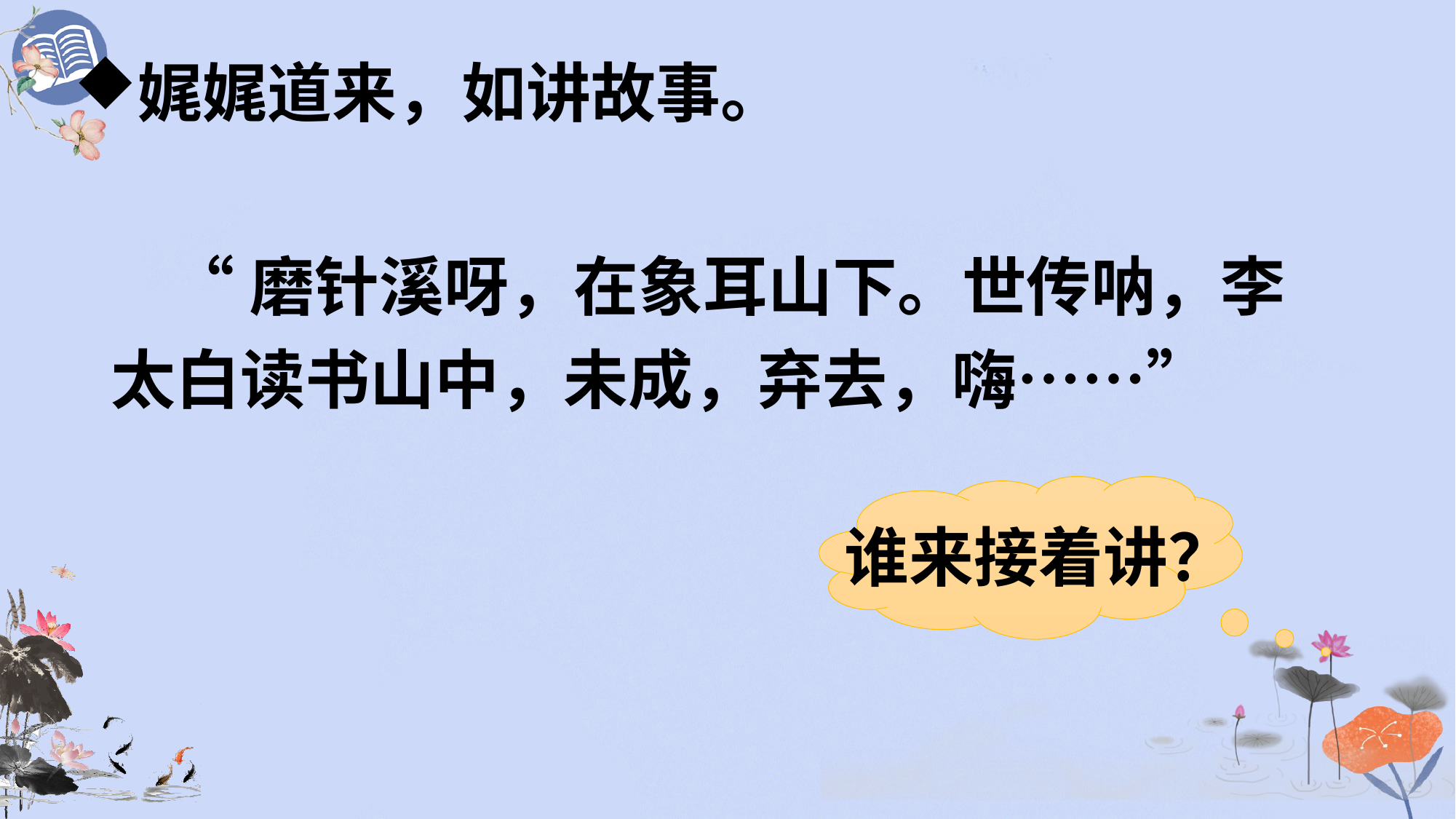

娓娓道来，如讲故事。
    “磨针溪呀，在象耳山下。世传呐，李太白读书山中，未成，弃去，嗨……”

谁来接着讲？